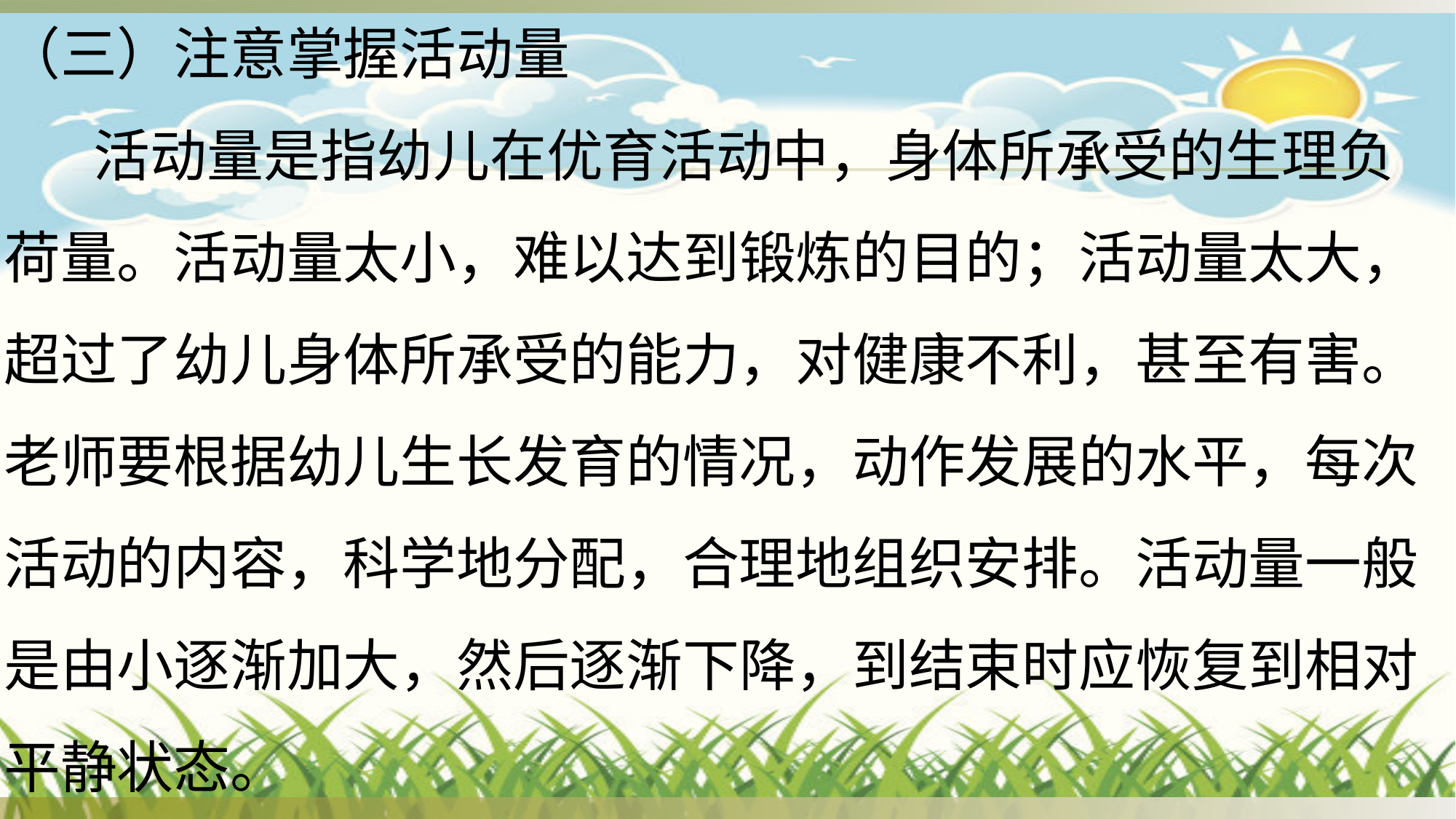

（三）注意掌握活动量
      活动量是指幼儿在优育活动中，身体所承受的生理负荷量。活动量太小，难以达到锻炼的目的；活动量太大，超过了幼儿身体所承受的能力，对健康不利，甚至有害。老师要根据幼儿生长发育的情况，动作发展的水平，每次活动的内容，科学地分配，合理地组织安排。活动量一般是由小逐渐加大，然后逐渐下降，到结束时应恢复到相对平静状态。